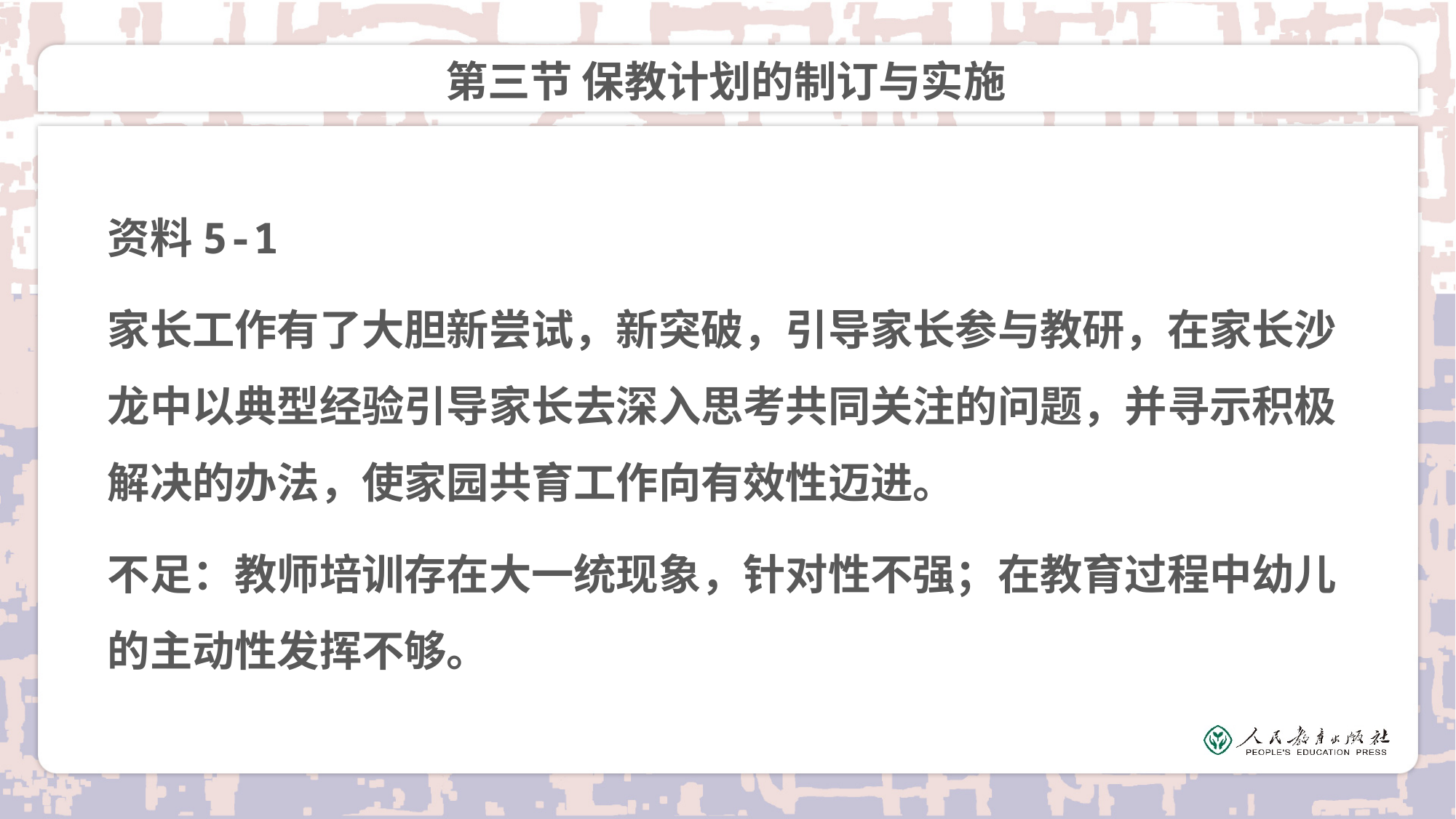

# 第三节 保教计划的制订与实施
资料5-1
家长工作有了大胆新尝试，新突破，引导家长参与教研，在家长沙龙中以典型经验引导家长去深入思考共同关注的问题，并寻示积极解决的办法，使家园共育工作向有效性迈进。
不足：教师培训存在大一统现象，针对性不强；在教育过程中幼儿的主动性发挥不够。